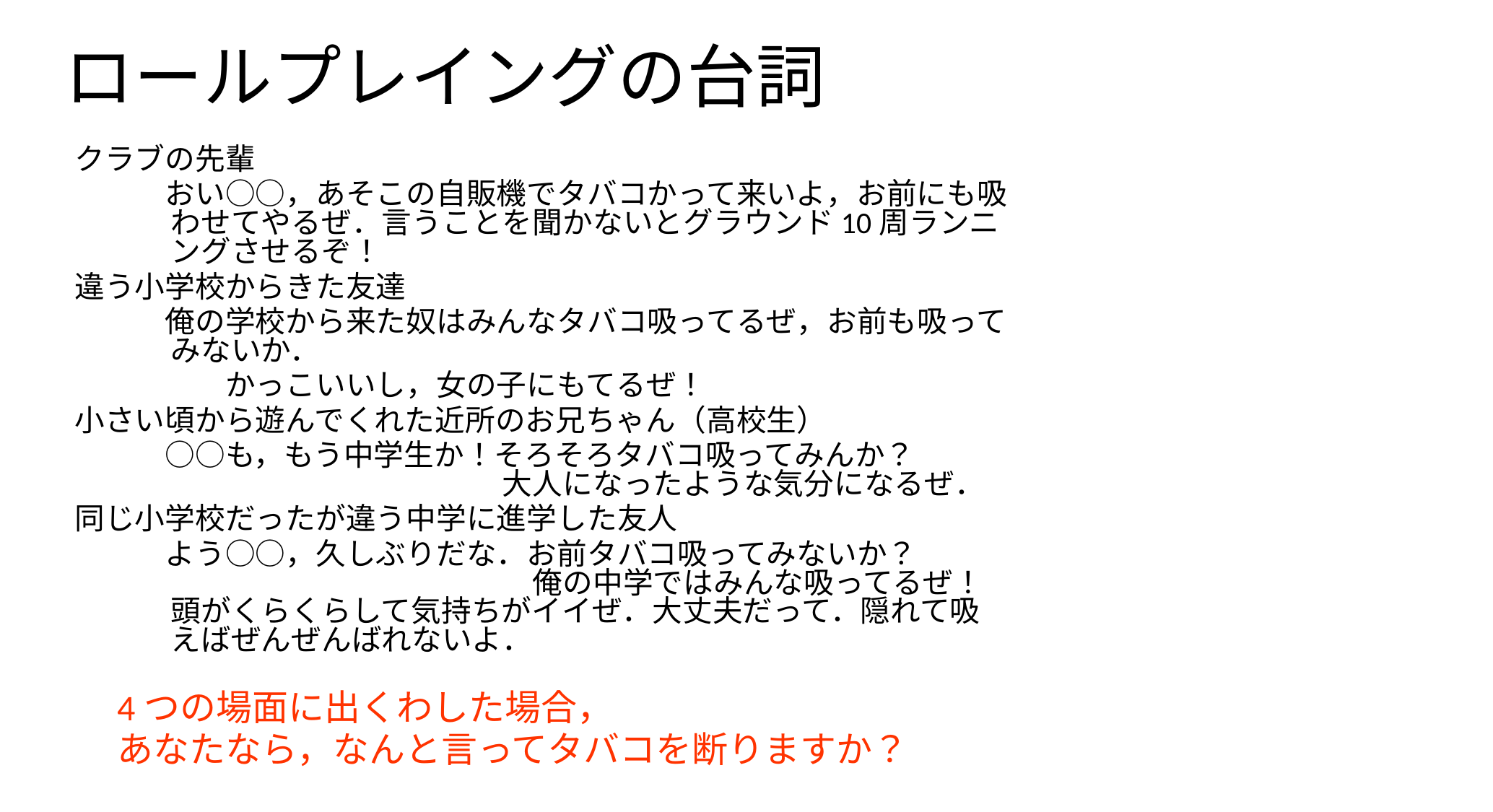

ロールプレイングの台詞
クラブの先輩
　　　おい○○，あそこの自販機でタバコかって来いよ，お前にも吸わせてやるぜ．言うことを聞かないとグラウンド10周ランニングさせるぞ！
違う小学校からきた友達
　　　俺の学校から来た奴はみんなタバコ吸ってるぜ，お前も吸ってみないか．
　　　　　かっこいいし，女の子にもてるぜ！
小さい頃から遊んでくれた近所のお兄ちゃん（高校生）
　　　○○も，もう中学生か！そろそろタバコ吸ってみんか？　　　　　　　　　　　　　　大人になったような気分になるぜ．
同じ小学校だったが違う中学に進学した友人
　　　よう○○，久しぶりだな．お前タバコ吸ってみないか？　　　　　　　　　　　　　　　俺の中学ではみんな吸ってるぜ！頭がくらくらして気持ちがイイぜ．大丈夫だって．隠れて吸えばぜんぜんばれないよ．

4つの場面に出くわした場合，
あなたなら，なんと言ってタバコを断りますか？